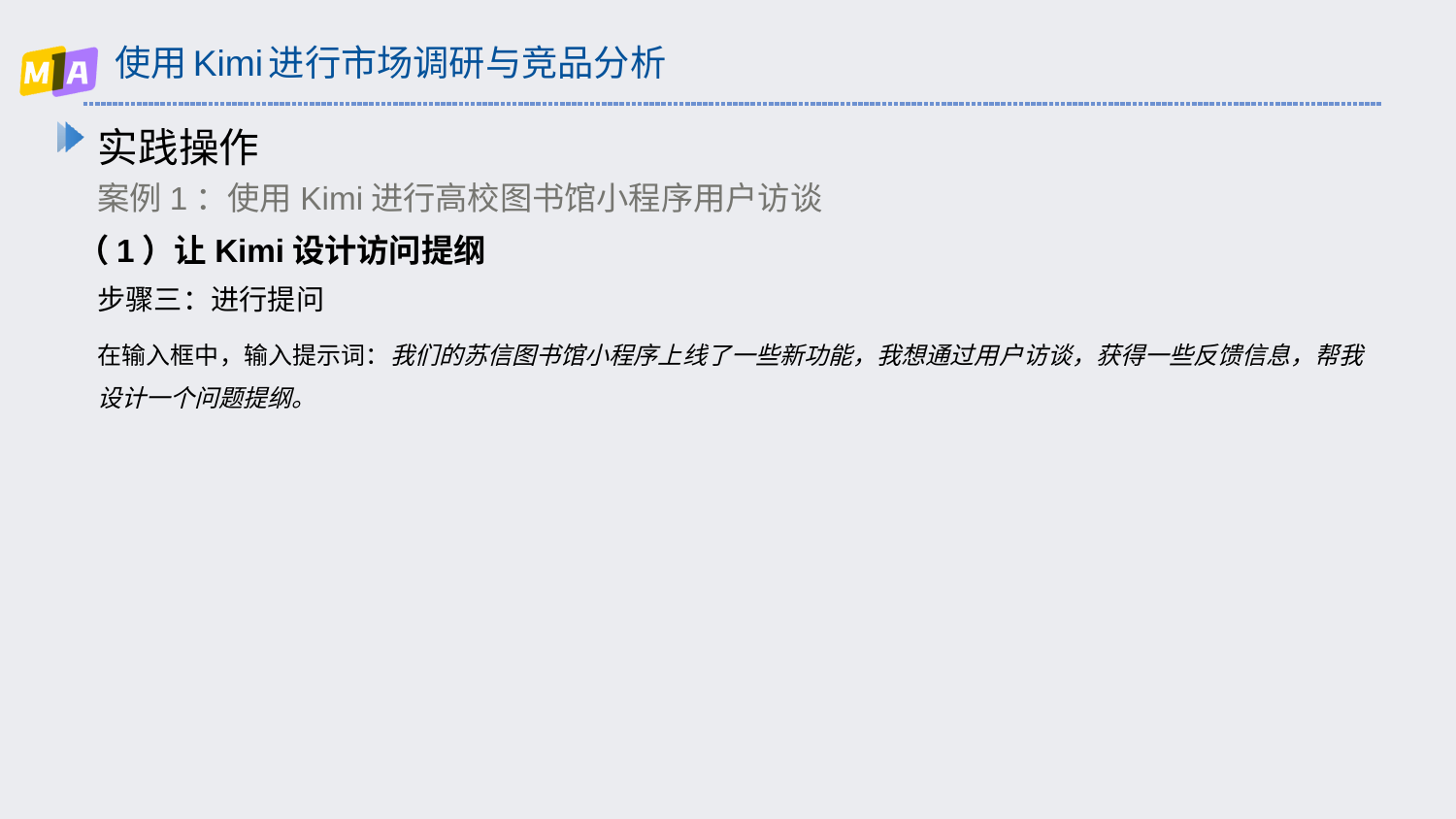

# 使用Kimi进行市场调研与竞品分析
实践操作
案例1：使用Kimi进行高校图书馆小程序用户访谈
（1）让Kimi设计访问提纲
步骤三：进行提问
在输入框中，输入提示词：我们的苏信图书馆小程序上线了一些新功能，我想通过用户访谈，获得一些反馈信息，帮我设计一个问题提纲。